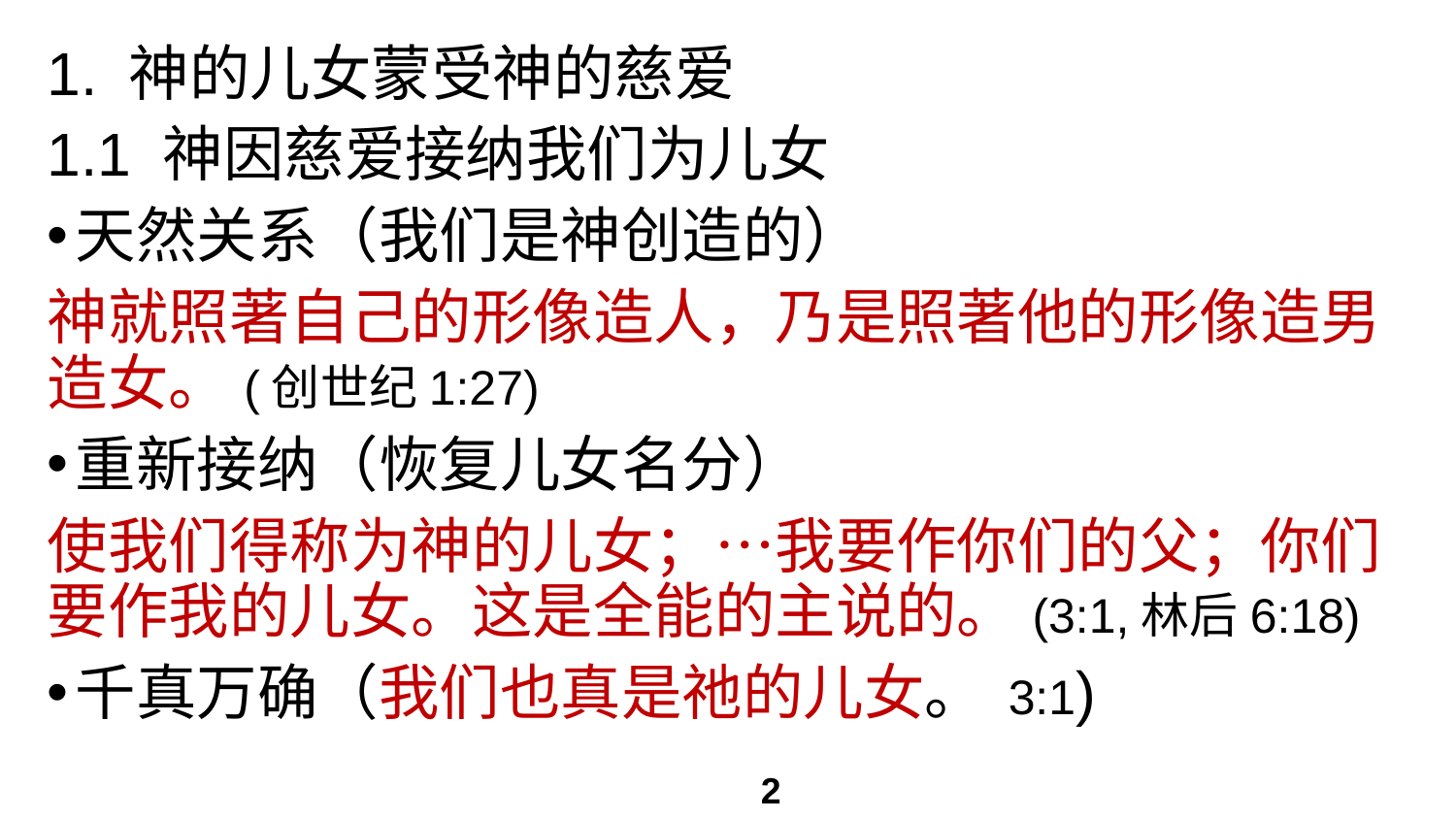

# 1. 神的儿女蒙受神的慈爱
1.1 神因慈爱接纳我们为儿女
天然关系（我们是神创造的）
神就照著自己的形像造人，乃是照著他的形像造男造女。(创世纪1:27)
重新接纳（恢复儿女名分）
使我们得称为神的儿女；…我要作你们的父；你们要作我的儿女。这是全能的主说的。(3:1,林后6:18)
千真万确（我们也真是祂的儿女。 3:1)

2